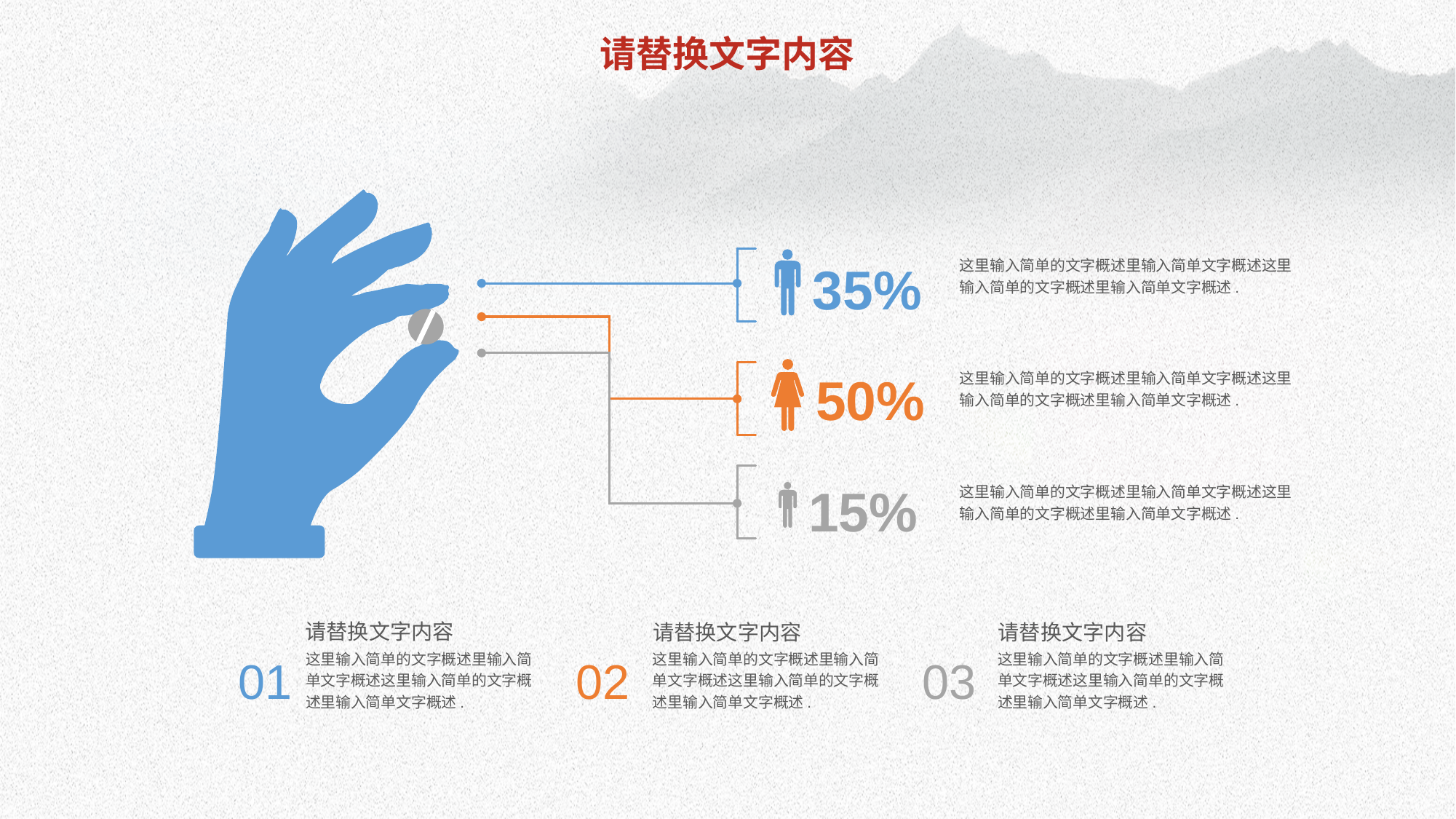

35%

这里输入简单的文字概述里输入简单文字概述这里输入简单的文字概述里输入简单文字概述.

50%

这里输入简单的文字概述里输入简单文字概述这里输入简单的文字概述里输入简单文字概述.
15%
这里输入简单的文字概述里输入简单文字概述这里输入简单的文字概述里输入简单文字概述.

请替换文字内容
请替换文字内容
请替换文字内容
这里输入简单的文字概述里输入简单文字概述这里输入简单的文字概述里输入简单文字概述.
这里输入简单的文字概述里输入简单文字概述这里输入简单的文字概述里输入简单文字概述.
这里输入简单的文字概述里输入简单文字概述这里输入简单的文字概述里输入简单文字概述.
01
02
03